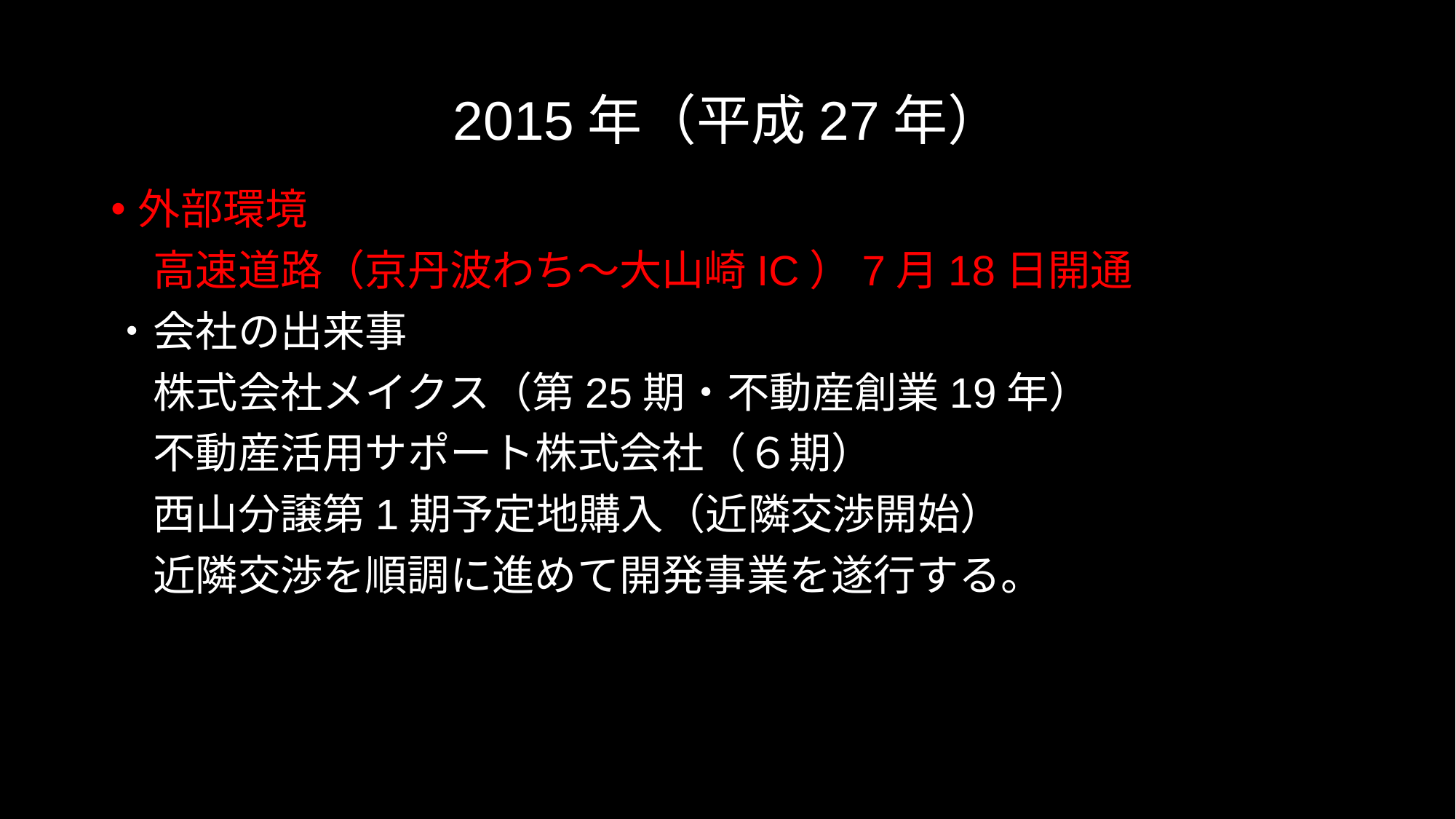

# 2015年（平成27年）
外部環境
　高速道路（京丹波わち～大山崎IC）7月18日開通
・会社の出来事
　株式会社メイクス（第25期・不動産創業19年）
　不動産活用サポート株式会社（６期）
　西山分譲第1期予定地購入（近隣交渉開始）
　近隣交渉を順調に進めて開発事業を遂行する。